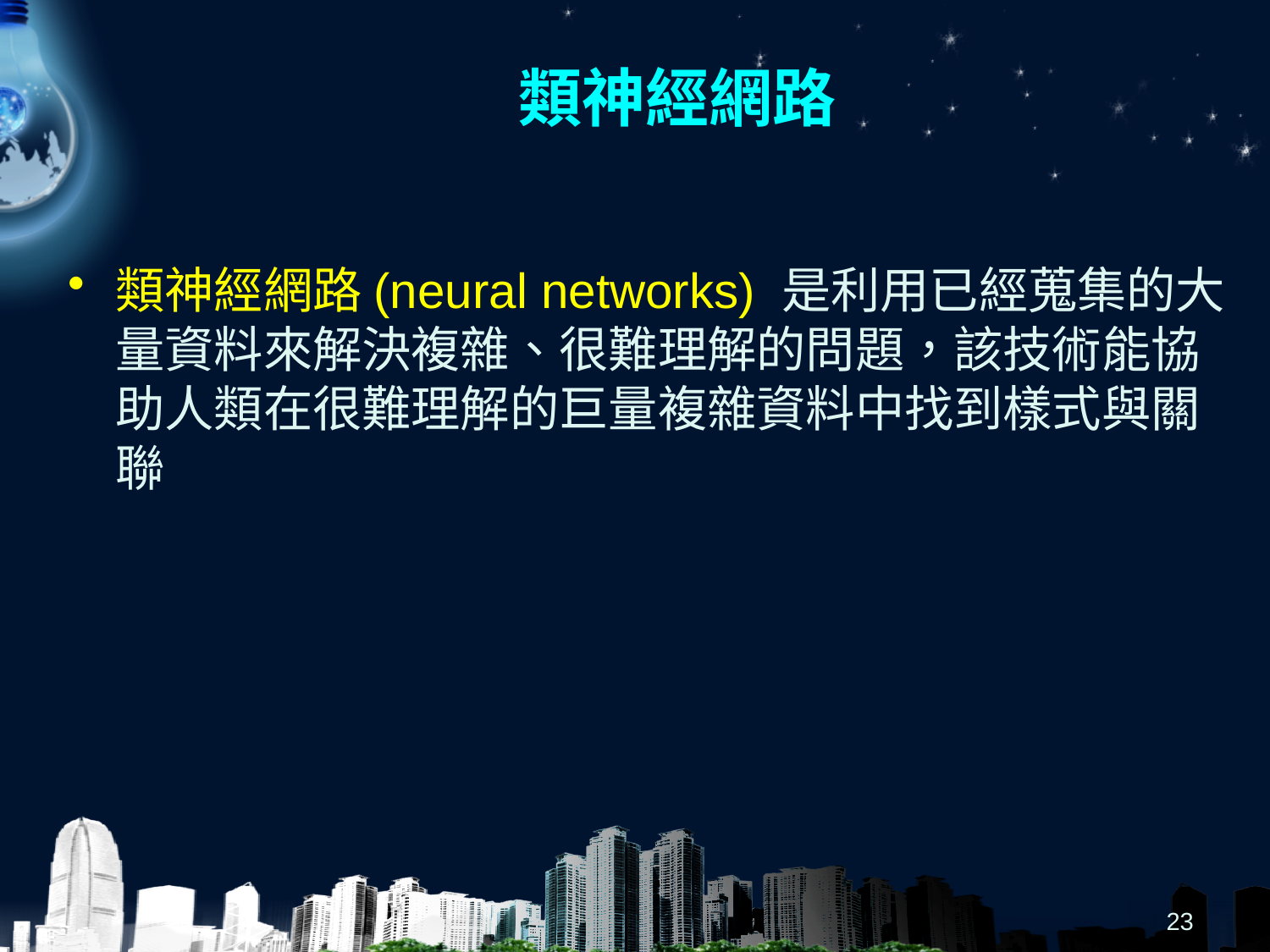

# 類神經網路

類神經網路(neural networks) 是利用已經蒐集的大量資料來解決複雜、很難理解的問題，該技術能協助人類在很難理解的巨量複雜資料中找到樣式與關聯
23